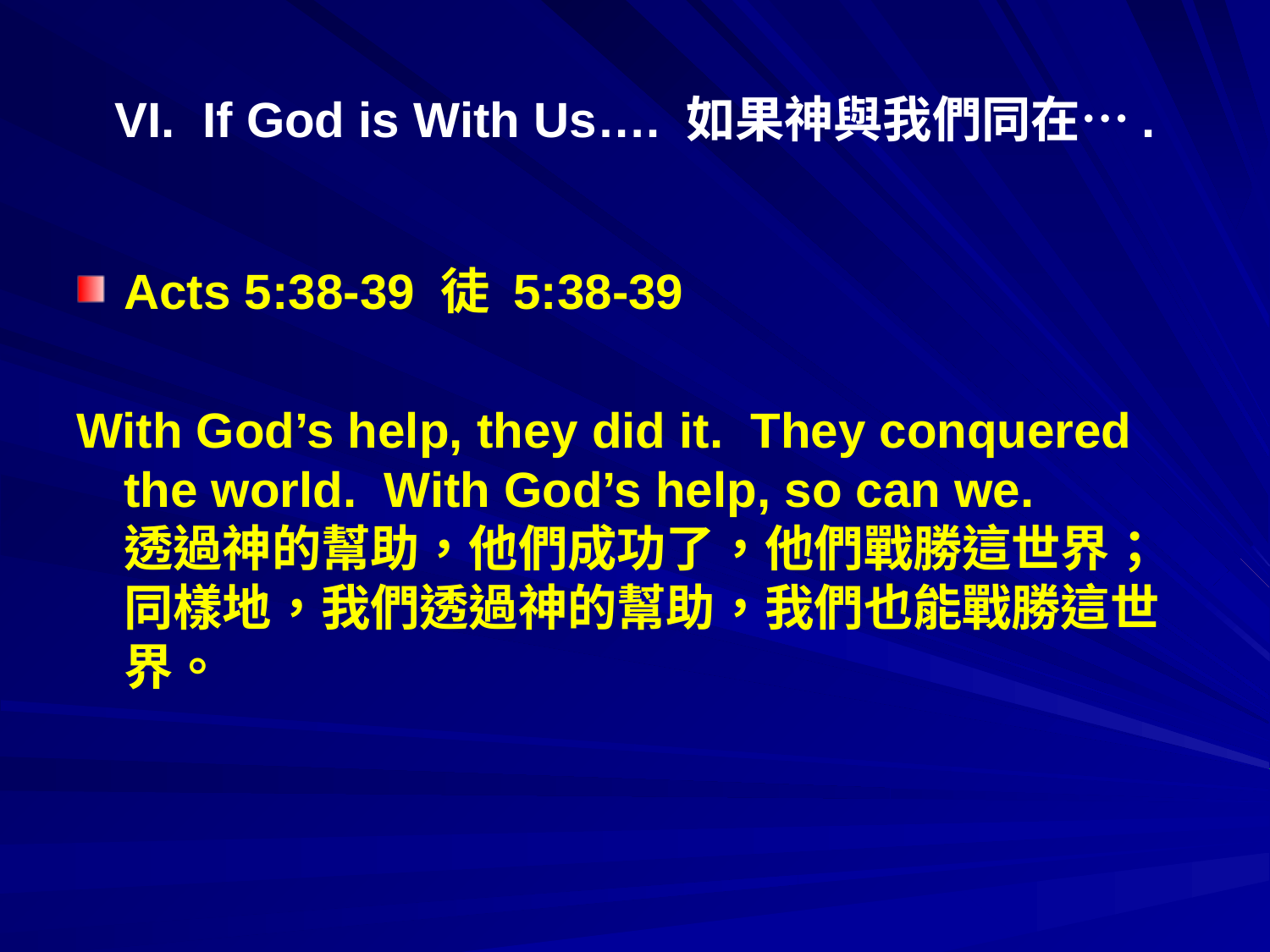

# VI.  If God is With Us…. 如果神與我們同在….
Acts 5:38-39 徒 5:38-39

With God’s help, they did it.  They conquered the world.  With God’s help, so can we.        透過神的幫助，他們成功了，他們戰勝這世界； 同樣地，我們透過神的幫助，我們也能戰勝這世界。